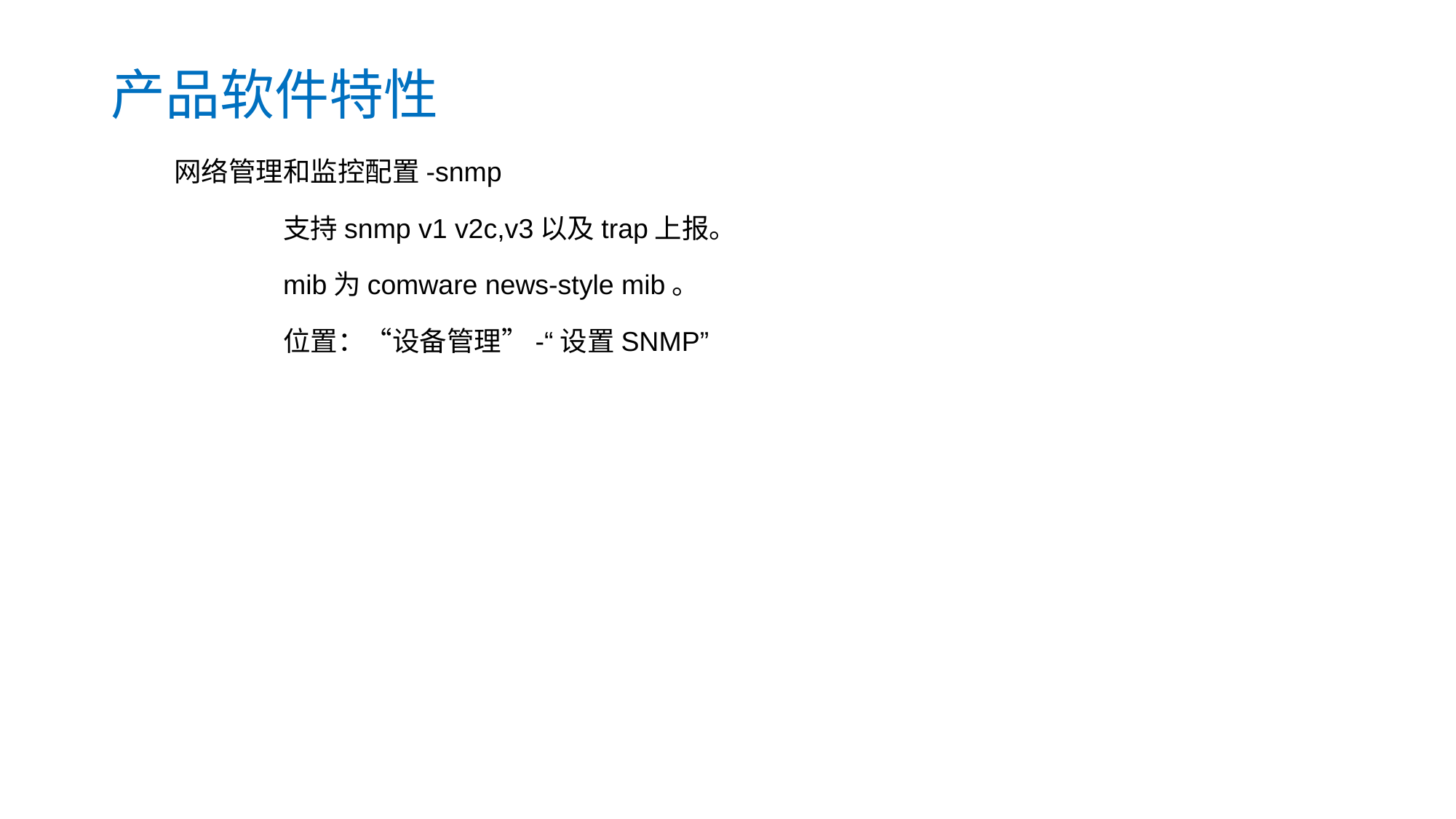

产品软件特性
网络管理和监控配置-snmp
	支持snmp v1 v2c,v3以及trap上报。
	mib为comware news-style mib。
	位置：“设备管理”-“设置SNMP”